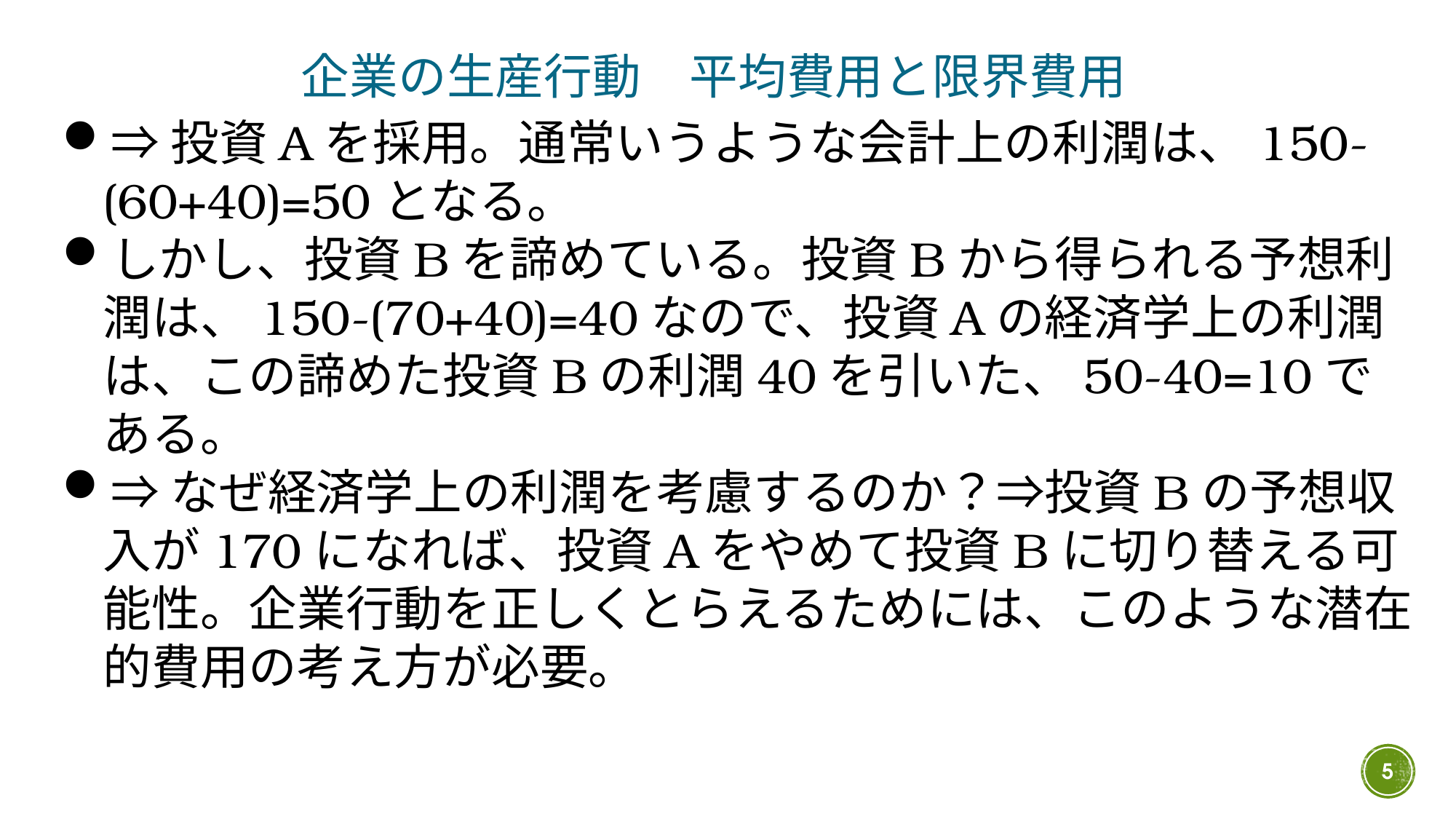

企業の生産行動　平均費用と限界費用
⇒投資Aを採用。通常いうような会計上の利潤は、150-(60+40)=50となる。
しかし、投資Bを諦めている。投資Bから得られる予想利潤は、150-(70+40)=40なので、投資Aの経済学上の利潤は、この諦めた投資Bの利潤40を引いた、50-40=10である。
⇒なぜ経済学上の利潤を考慮するのか？⇒投資Bの予想収入が170になれば、投資Aをやめて投資Bに切り替える可能性。企業行動を正しくとらえるためには、このような潜在的費用の考え方が必要。

5